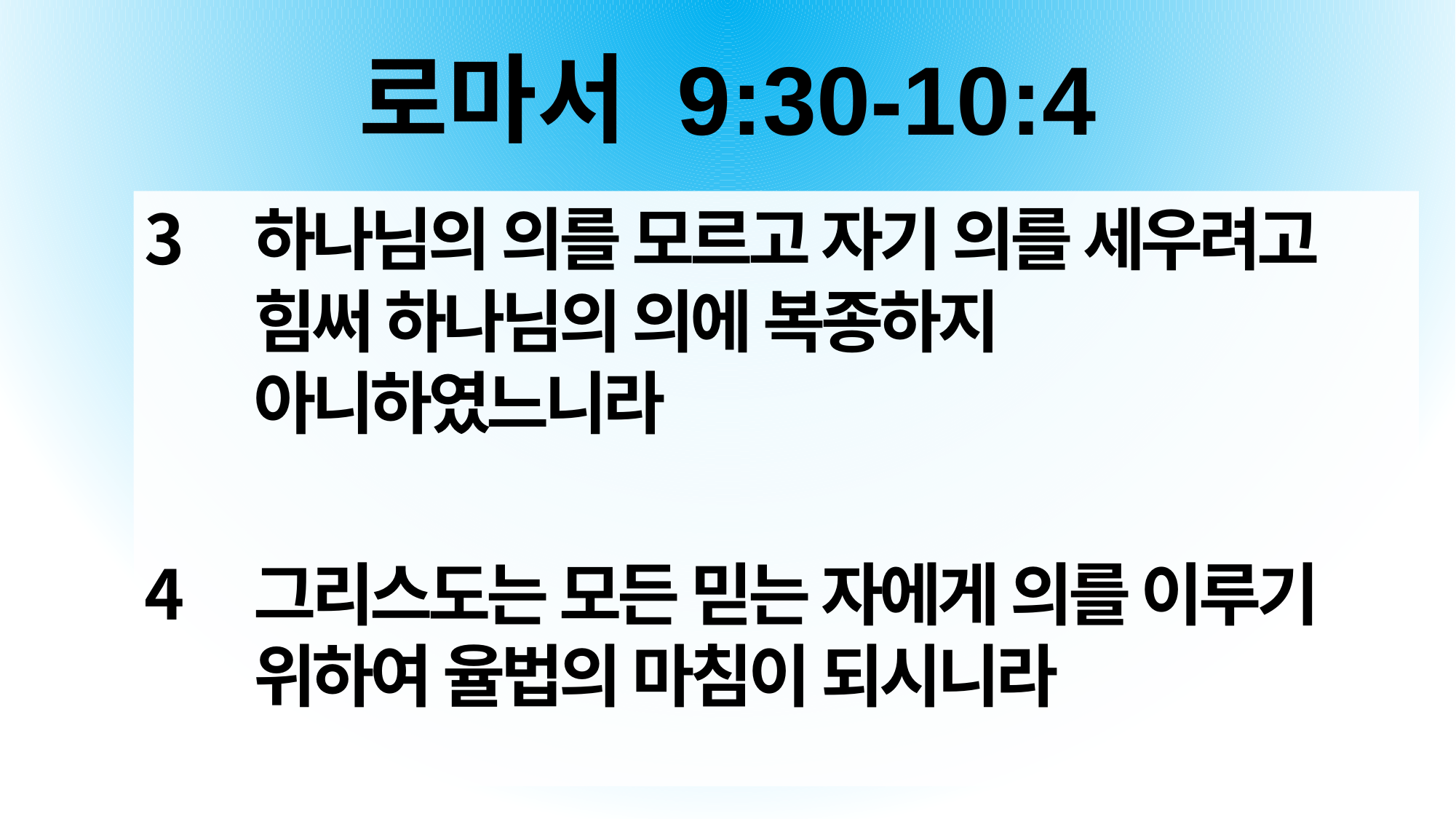

# 로마서 9:30-10:4
하나님의 의를 모르고 자기 의를 세우려고 힘써 하나님의 의에 복종하지 아니하였느니라

그리스도는 모든 믿는 자에게 의를 이루기 위하여 율법의 마침이 되시니라